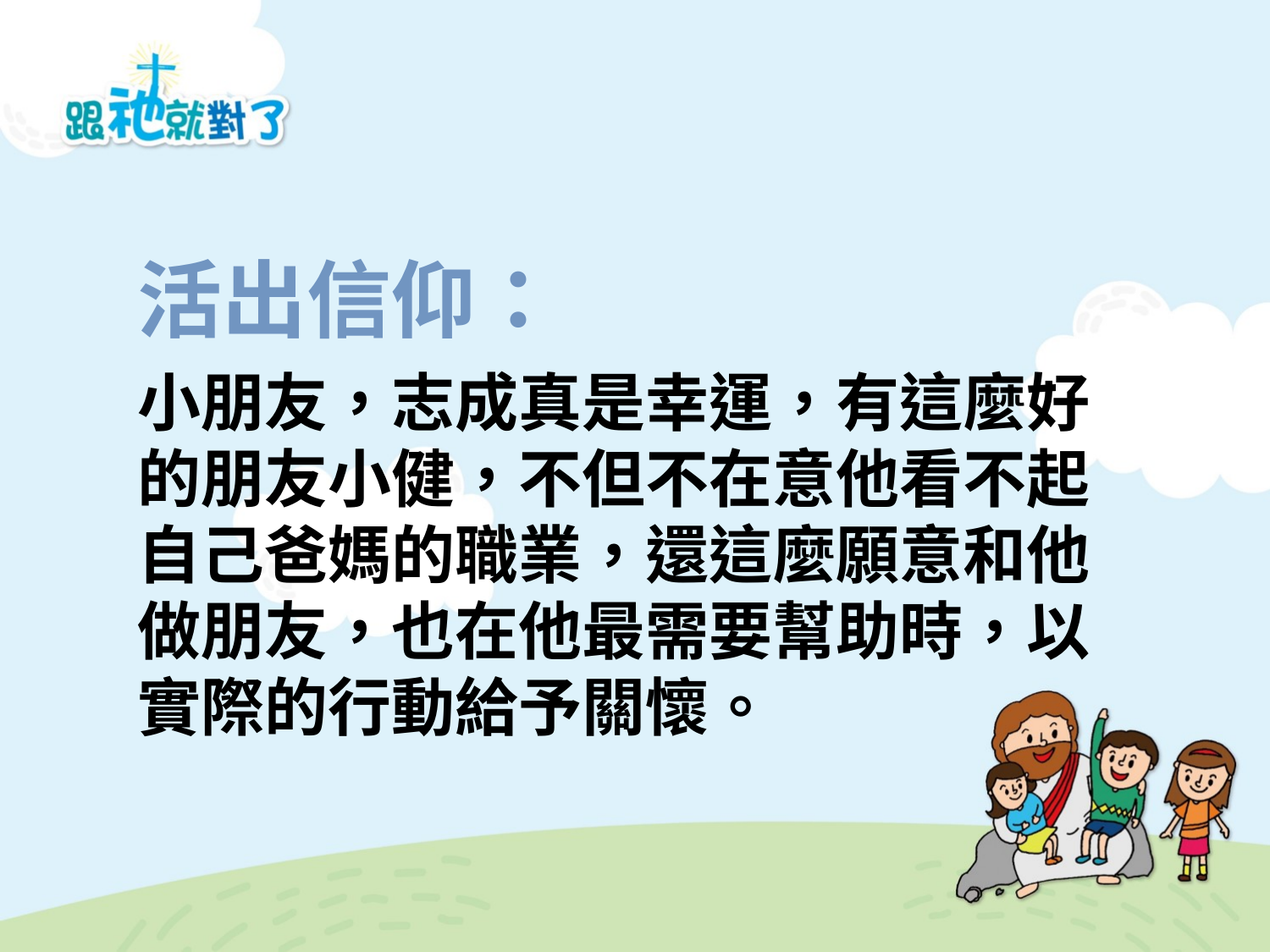

活出信仰：
小朋友，志成真是幸運，有這麼好的朋友小健，不但不在意他看不起自己爸媽的職業，還這麼願意和他做朋友，也在他最需要幫助時，以實際的行動給予關懷。